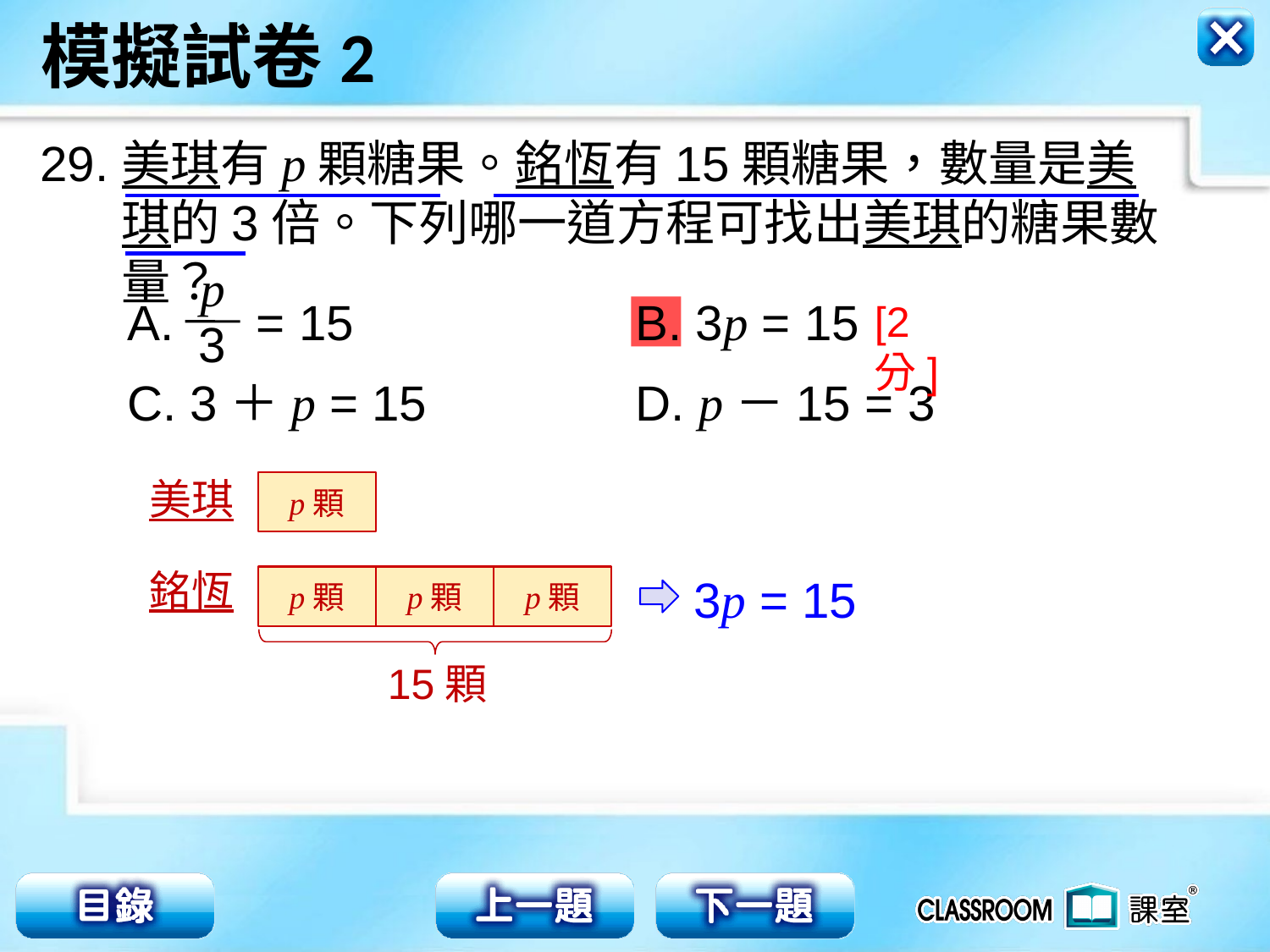

29.
美琪有p顆糖果。銘恆有15顆糖果，數量是美琪的3倍。下列哪一道方程可找出美琪的糖果數量？
p
3

A.      = 15			B. 3p = 15
C. 3＋p = 15		D. p－15 = 3
[2分]

美琪
p顆
銘恆
3p = 15
p顆
p顆
p顆

15顆